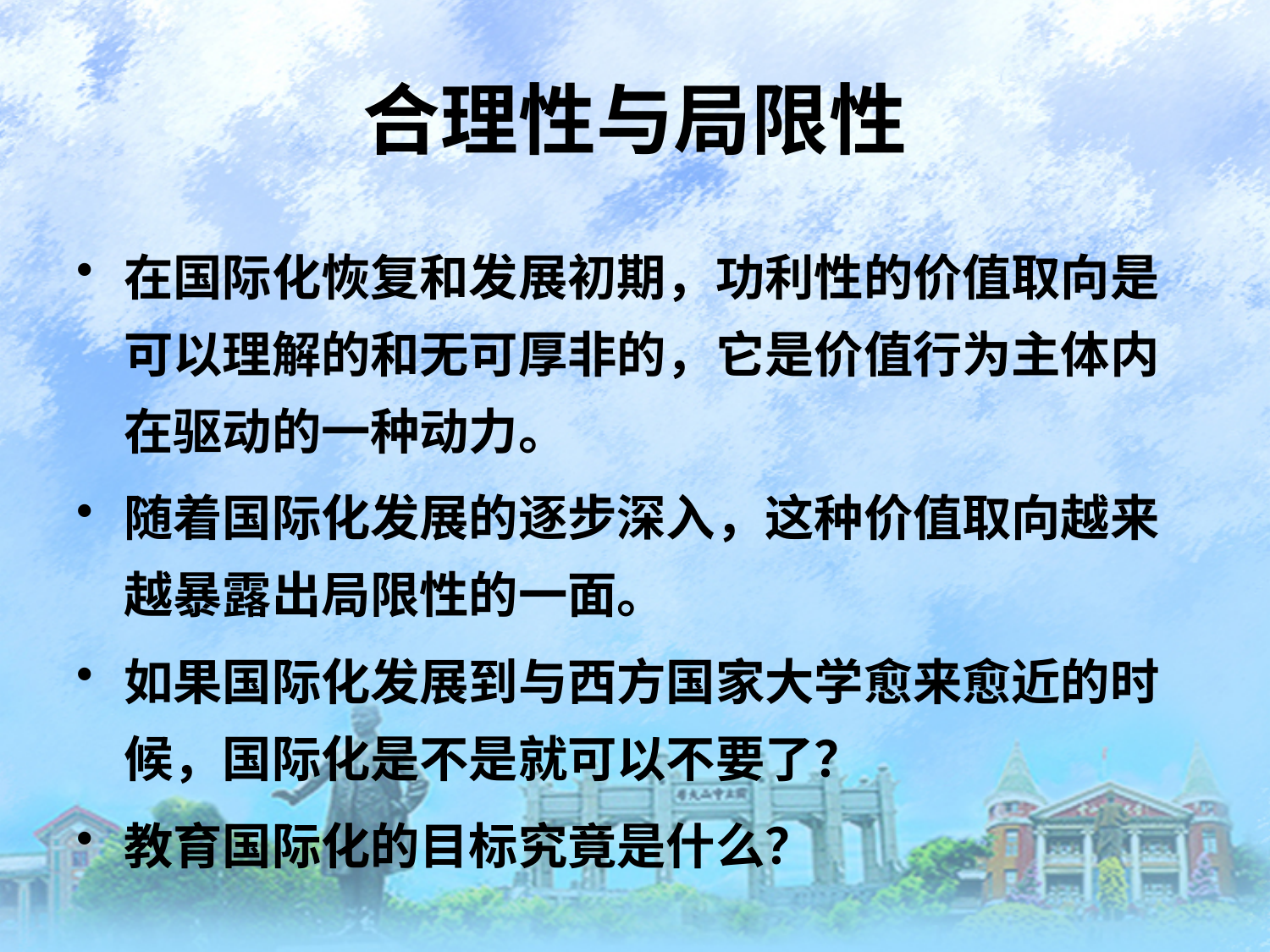

# 合理性与局限性
在国际化恢复和发展初期，功利性的价值取向是可以理解的和无可厚非的，它是价值行为主体内在驱动的一种动力。
随着国际化发展的逐步深入，这种价值取向越来越暴露出局限性的一面。
如果国际化发展到与西方国家大学愈来愈近的时候，国际化是不是就可以不要了？
教育国际化的目标究竟是什么？